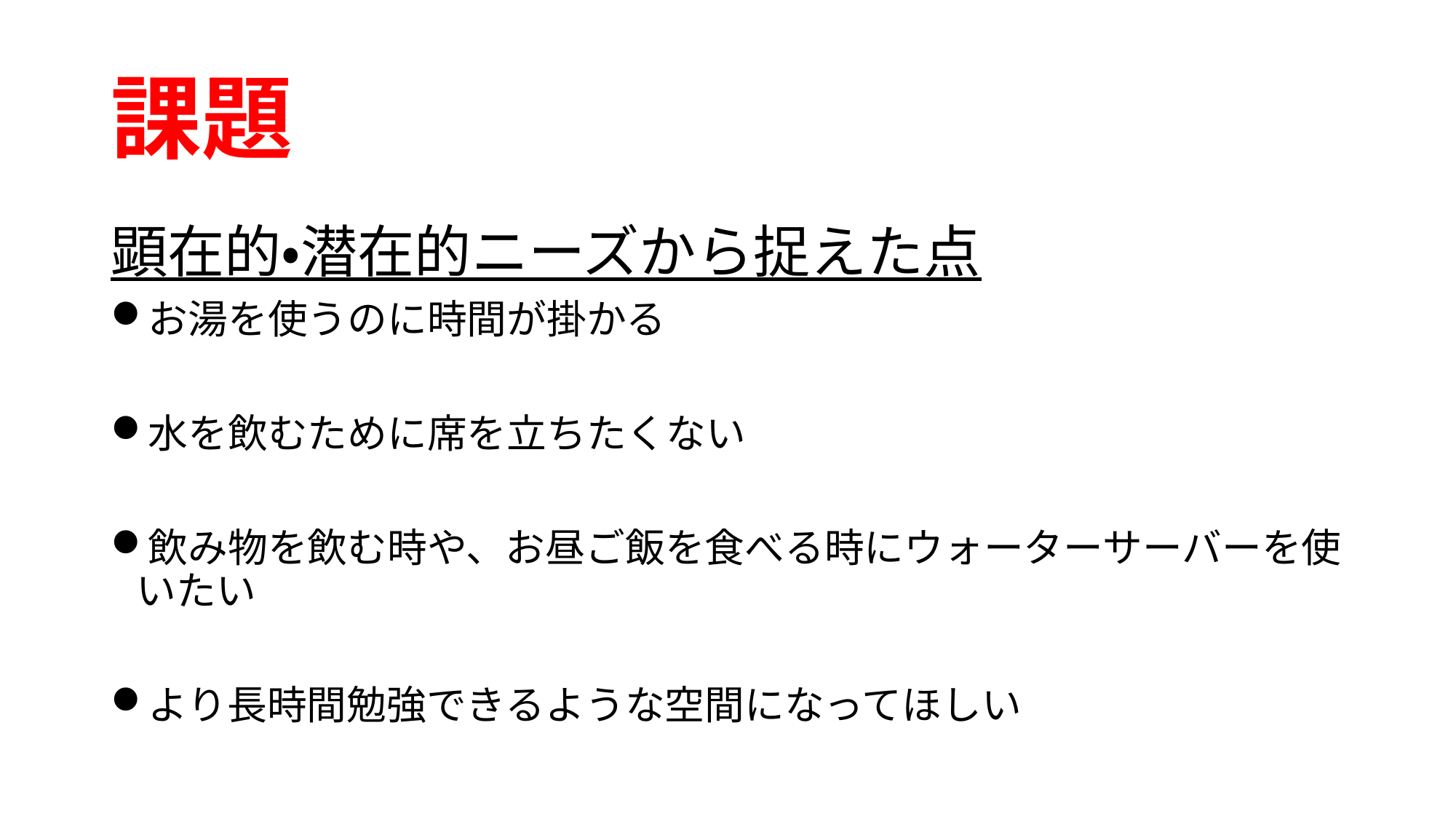

# 課題
顕在的・潜在的ニーズから捉えた点
お湯を使うのに時間が掛かる

水を飲むために席を立ちたくない

飲み物を飲む時や、お昼ご飯を食べる時にウォーターサーバーを使いたい

より長時間勉強できるような空間になってほしい